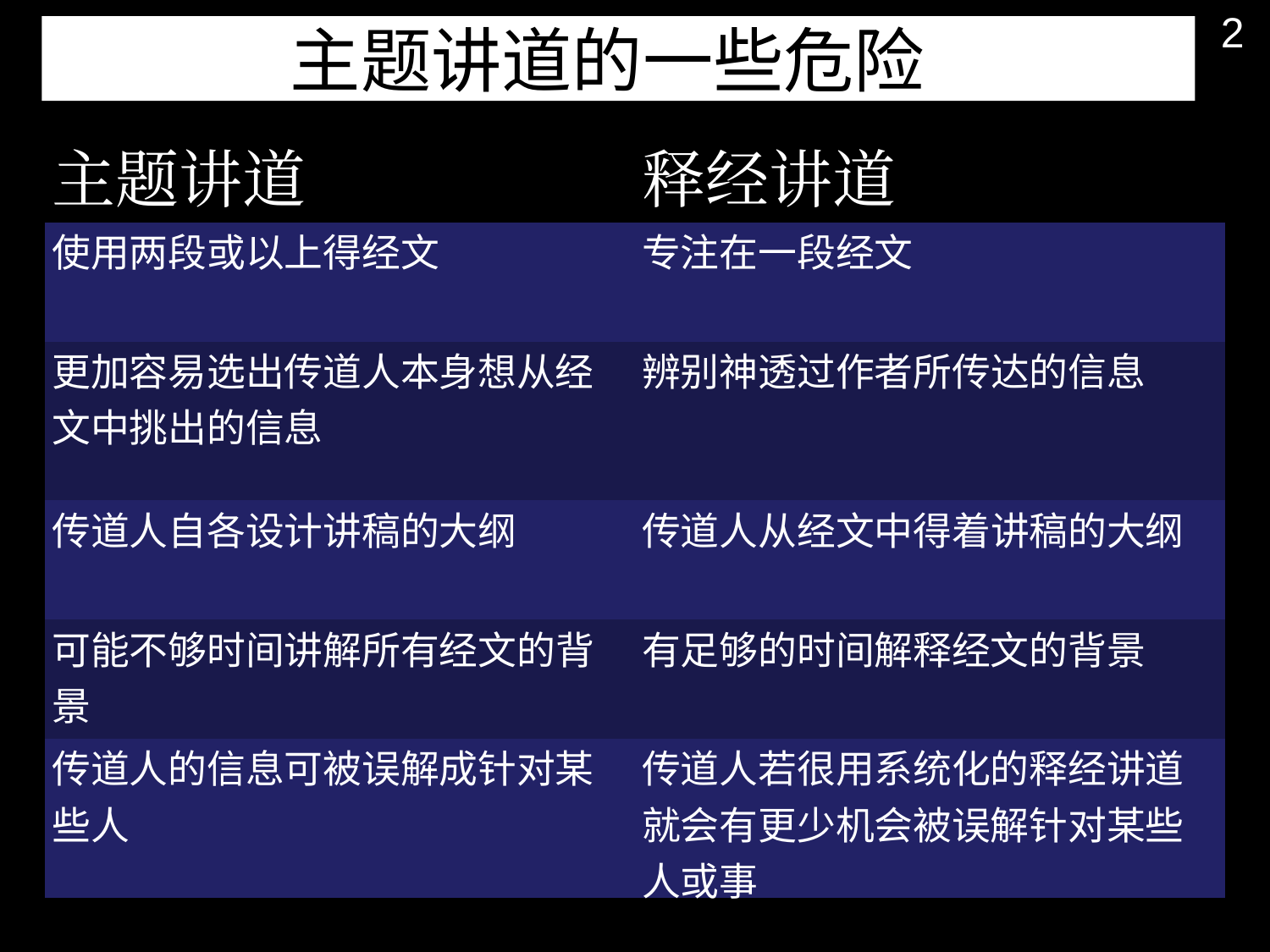

主题讲道
释经讲道

2
# 主题讲道的一些危险
| 主题讲道 | 释经讲道 |
| --- | --- |
| 使用两段或以上得经文 | 专注在一段经文 |
| 更加容易选出传道人本身想从经文中挑出的信息 | 辨别神透过作者所传达的信息 |
| 传道人自各设计讲稿的大纲 | 传道人从经文中得着讲稿的大纲 |
| 可能不够时间讲解所有经文的背景 | 有足够的时间解释经文的背景 |
| 传道人的信息可被误解成针对某些人 | 传道人若很用系统化的释经讲道就会有更少机会被误解针对某些人或事 |